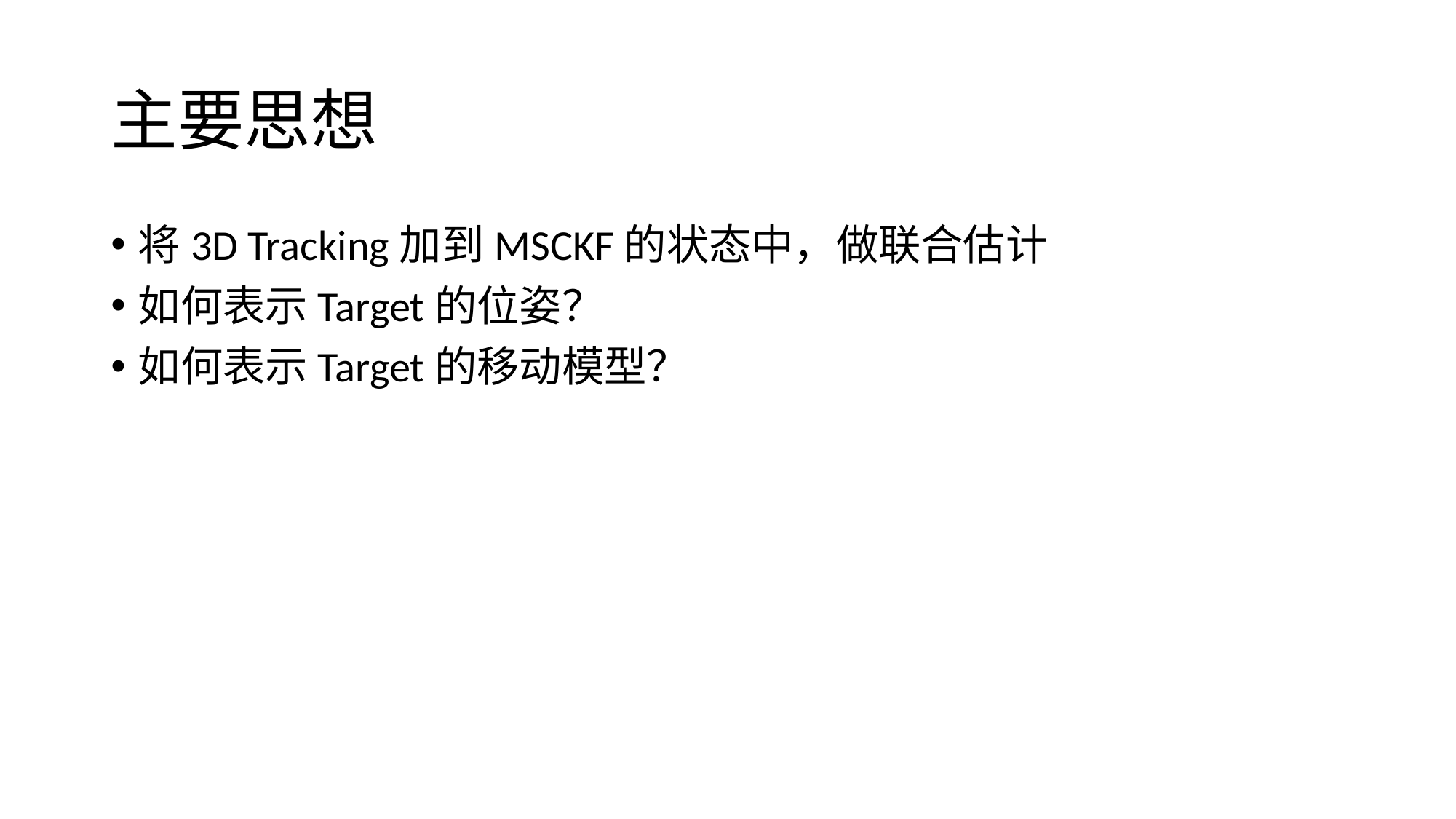

# 主要思想
将3D Tracking加到MSCKF的状态中，做联合估计
如何表示Target的位姿？
如何表示Target的移动模型？